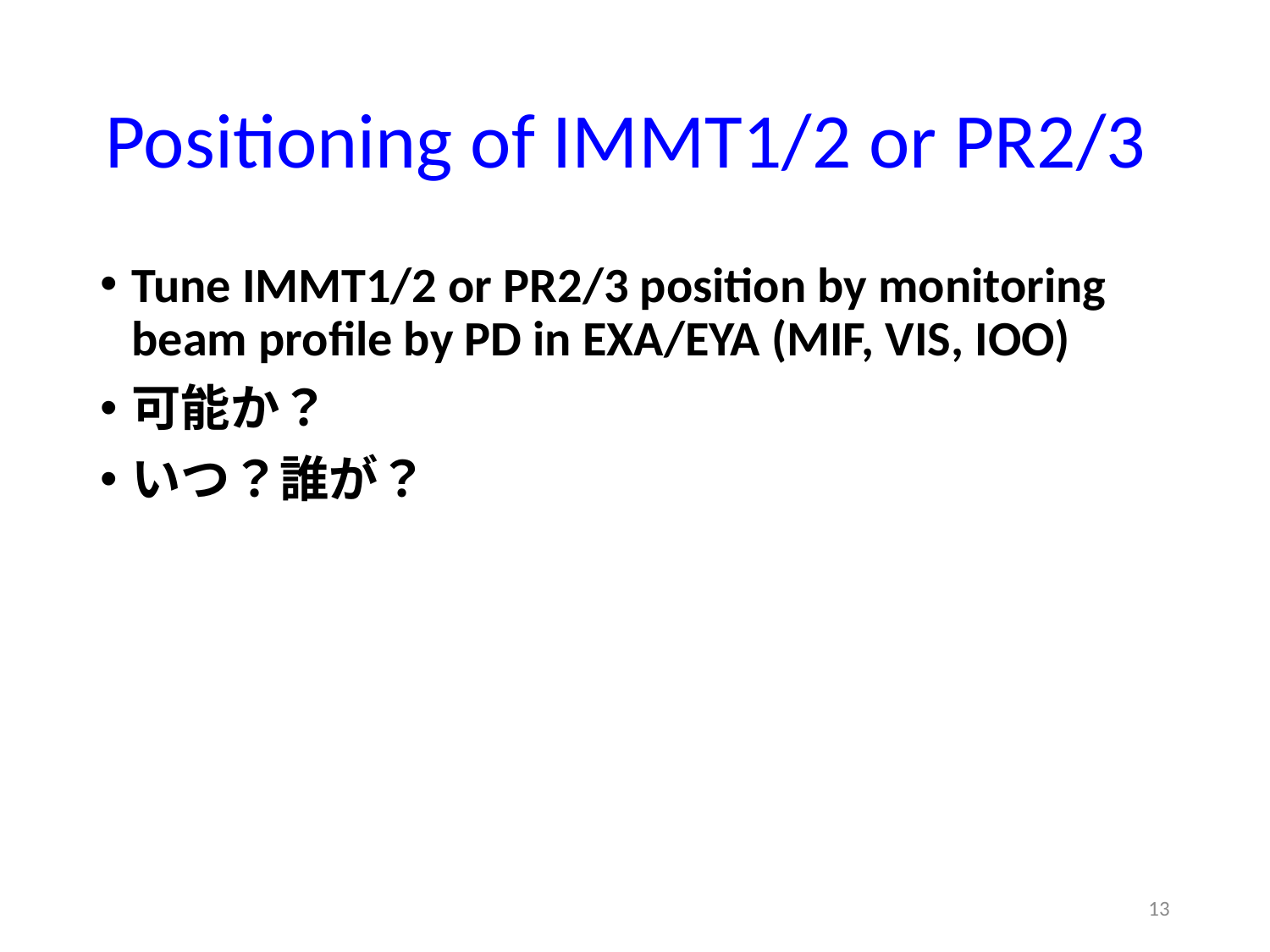

# Positioning of IMMT1/2 or PR2/3
Tune IMMT1/2 or PR2/3 position by monitoring beam profile by PD in EXA/EYA (MIF, VIS, IOO)
可能か？
いつ？誰が？
13